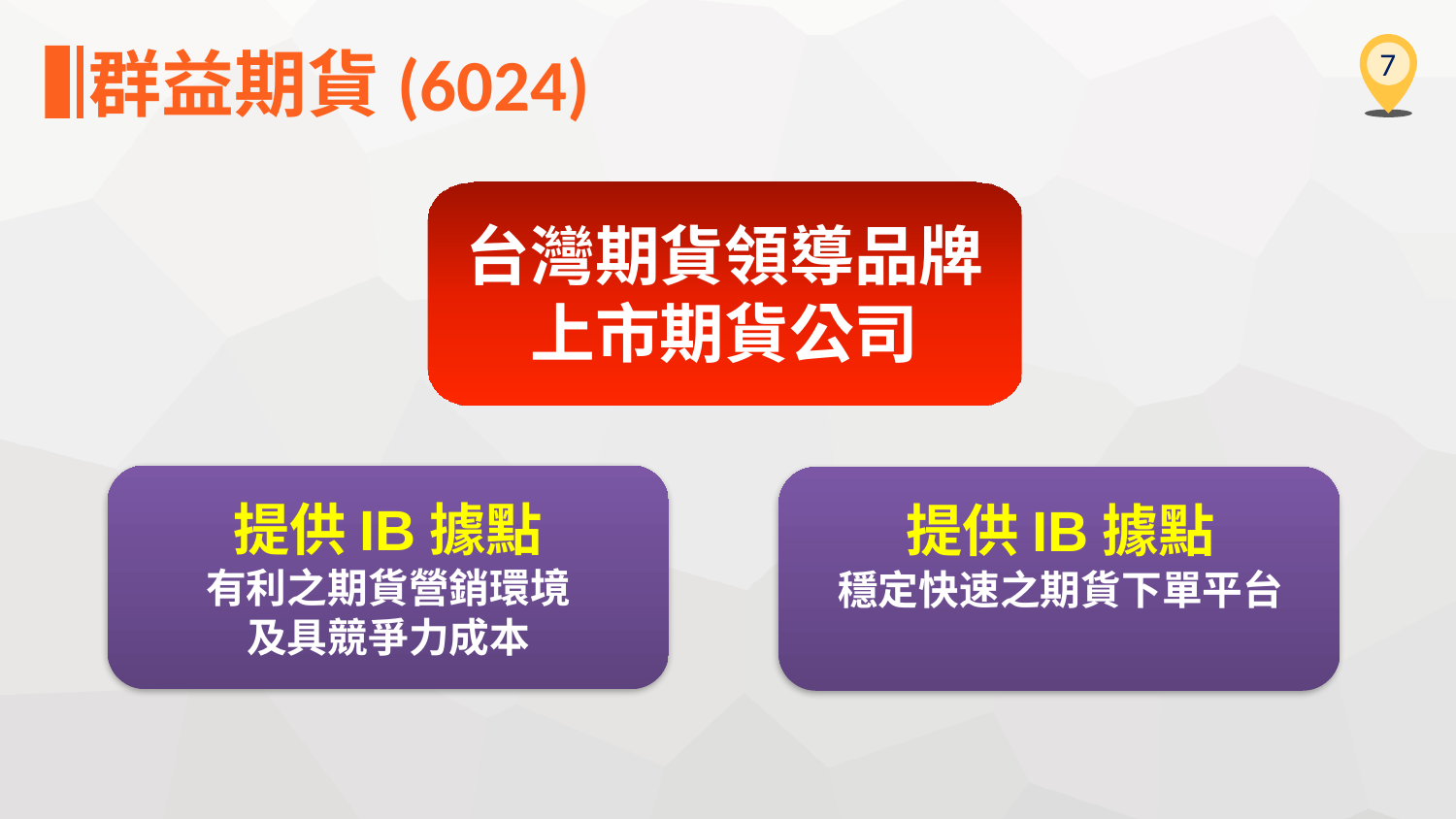

群益期貨(6024)
7

台灣期貨領導品牌
上市期貨公司

提供IB據點
有利之期貨營銷環境
及具競爭力成本

提供IB據點
穩定快速之期貨下單平台